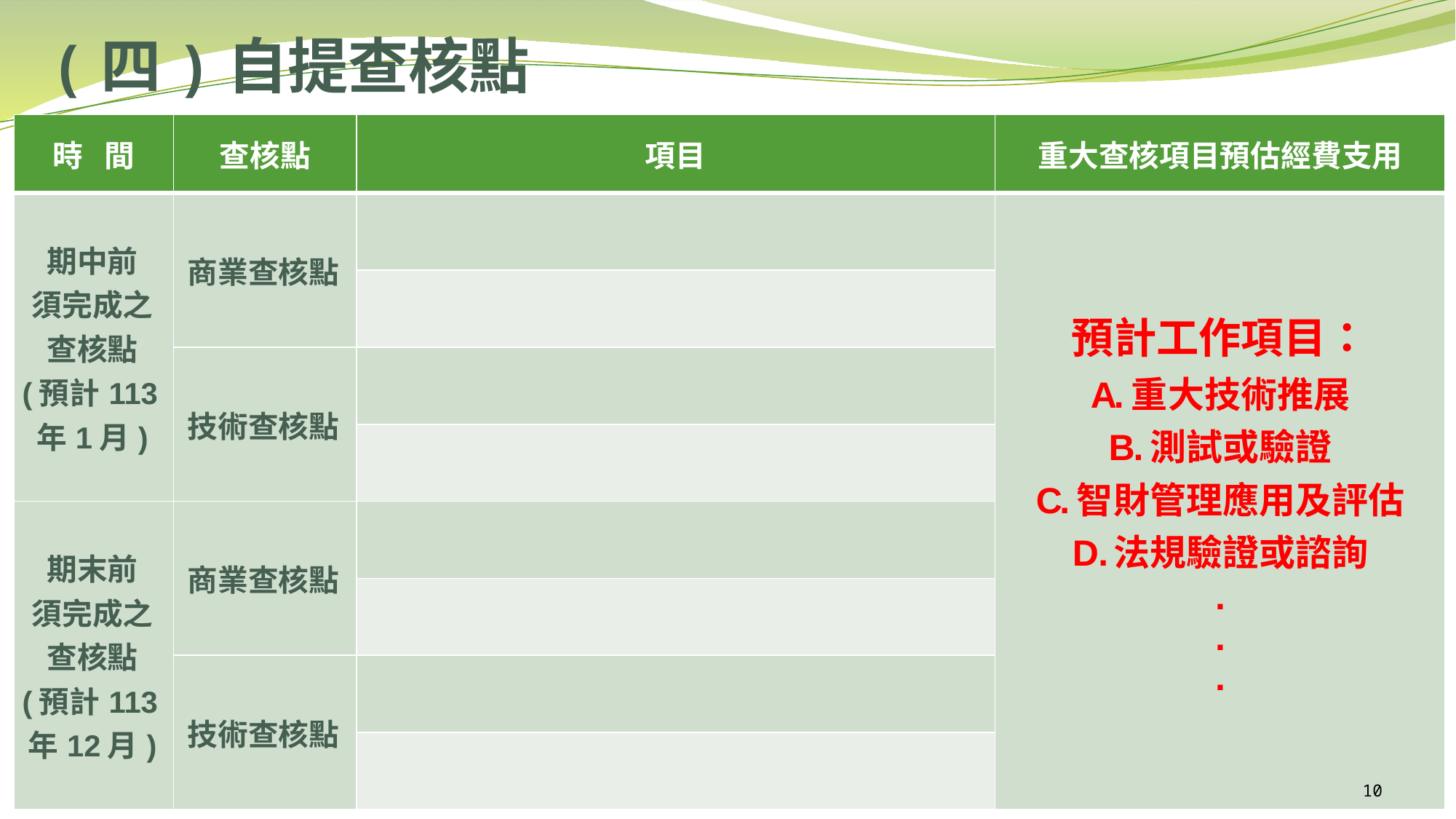

# (四)自提查核點
| 時 間 | 查核點 | 項目 | 重大查核項目預估經費支用 |
| --- | --- | --- | --- |
| 期中前 須完成之 查核點 (預計113年1月) | 商業查核點 |  | 預計工作項目： 重大技術推展 測試或驗證 智財管理應用及評估 法規驗證或諮詢 . . . |
|  |  |  |  |
|  | 技術查核點 |  |  |
|  |  |  |  |
| 期末前 須完成之 查核點 (預計113年12月) | 商業查核點 |  |  |
|  |  |  |  |
|  | 技術查核點 |  |  |
|  |  |  |  |
10